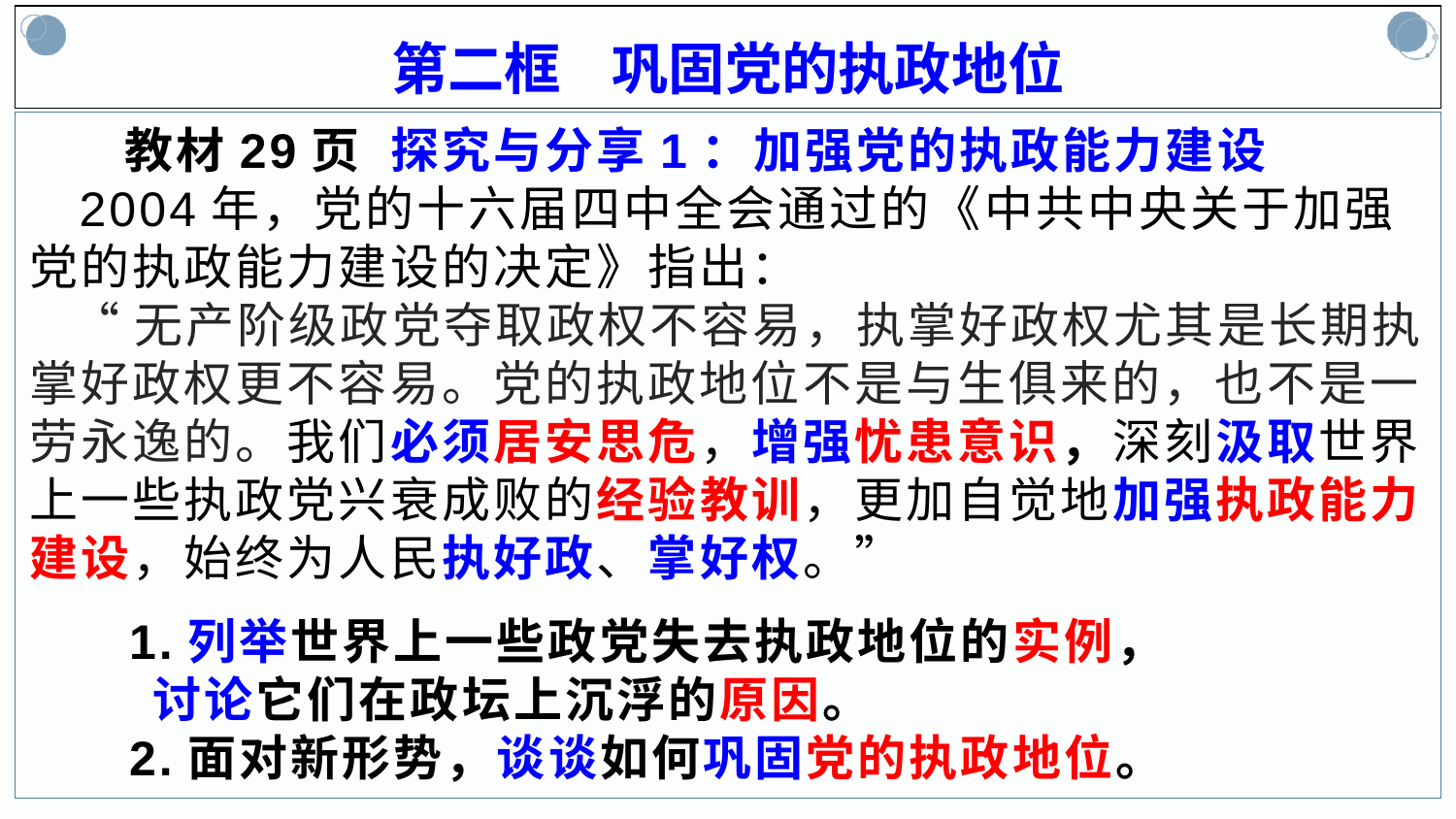

第二框    巩固党的执政地位
      教材29页  探究与分享1：加强党的执政能力建设
   2004年，党的十六届四中全会通过的《中共中央关于加强党的执政能力建设的决定》指出：
   “无产阶级政党夺取政权不容易，执掌好政权尤其是长期执掌好政权更不容易。党的执政地位不是与生俱来的，也不是一劳永逸的。我们必须居安思危，增强忧患意识，深刻汲取世界上一些执政党兴衰成败的经验教训，更加自觉地加强执政能力建设，始终为人民执好政、掌好权。”

      1.列举世界上一些政党失去执政地位的实例，
        讨论它们在政坛上沉浮的原因。
      2.面对新形势，谈谈如何巩固党的执政地位。